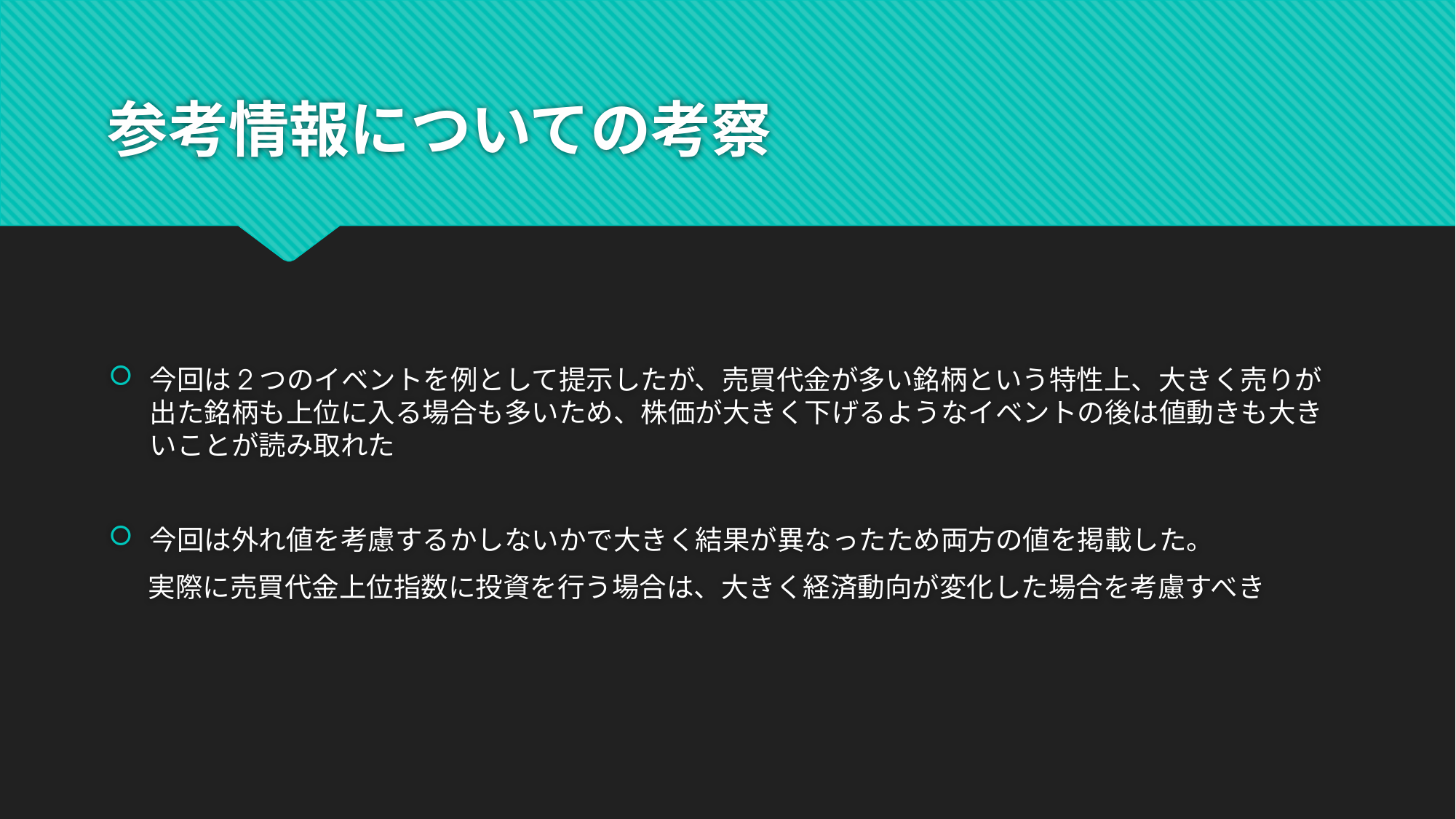

# 参考情報についての考察
今回は2つのイベントを例として提示したが、売買代金が多い銘柄という特性上、大きく売りが出た銘柄も上位に入る場合も多いため、株価が大きく下げるようなイベントの後は値動きも大きいことが読み取れた

今回は外れ値を考慮するかしないかで大きく結果が異なったため両方の値を掲載した。
　  実際に売買代金上位指数に投資を行う場合は、大きく経済動向が変化した場合を考慮すべき